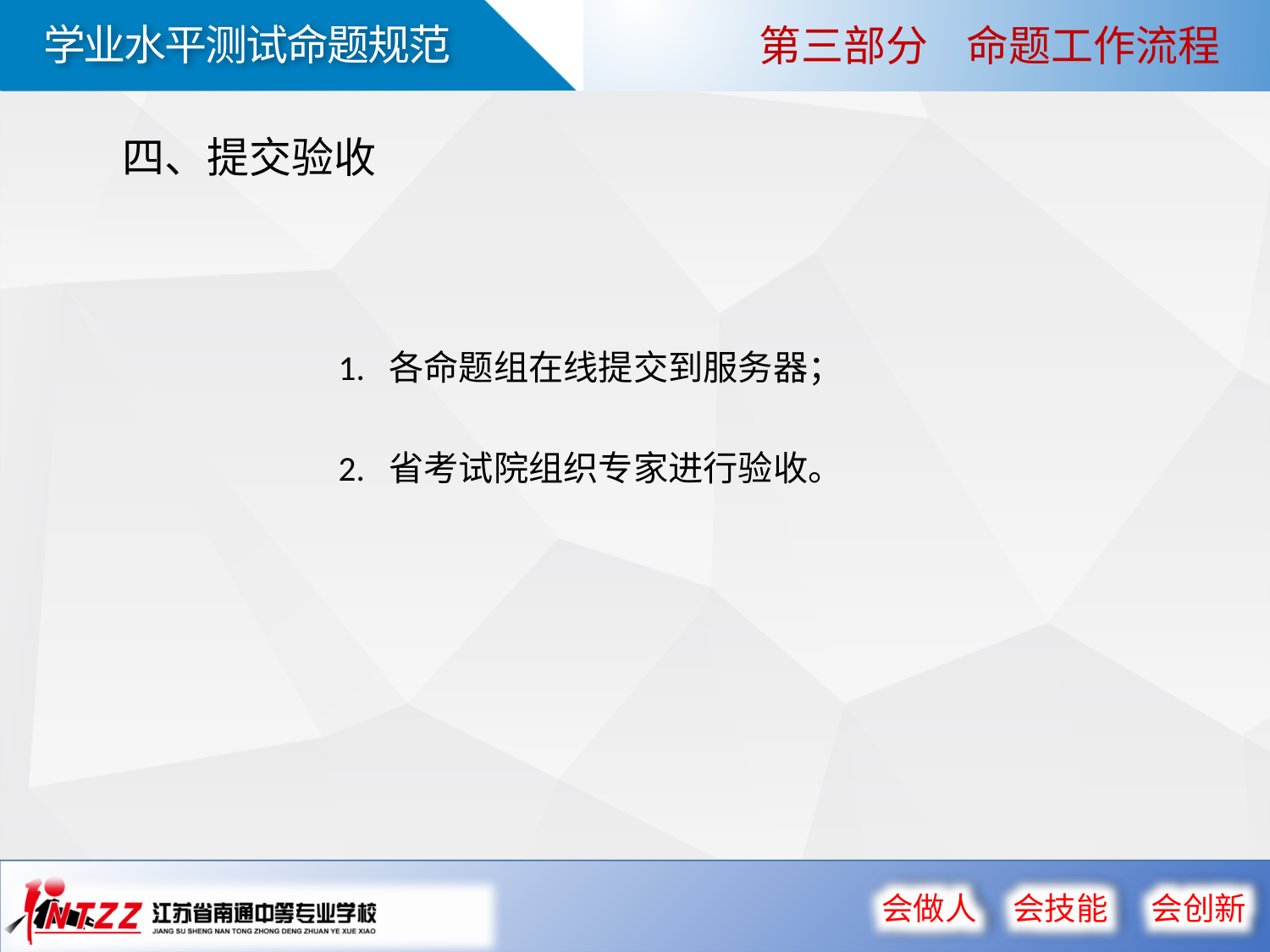

第三部分    命题工作流程
四、提交验收
1.  各命题组在线提交到服务器；
2.  省考试院组织专家进行验收。